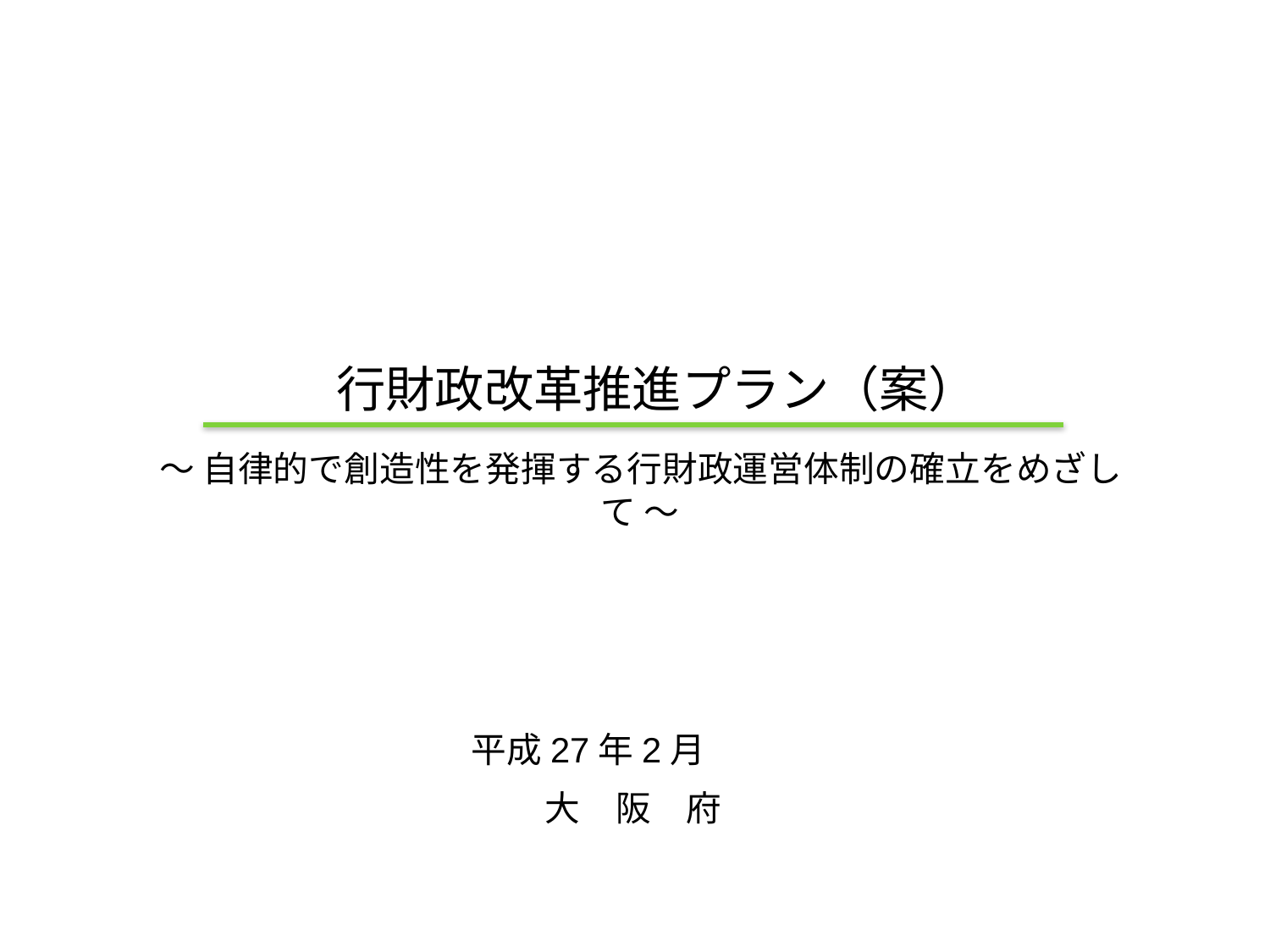

行財政改革推進プラン（案）

～ 自律的で創造性を発揮する行財政運営体制の確立をめざして ～
平成27年2月
大　阪　府